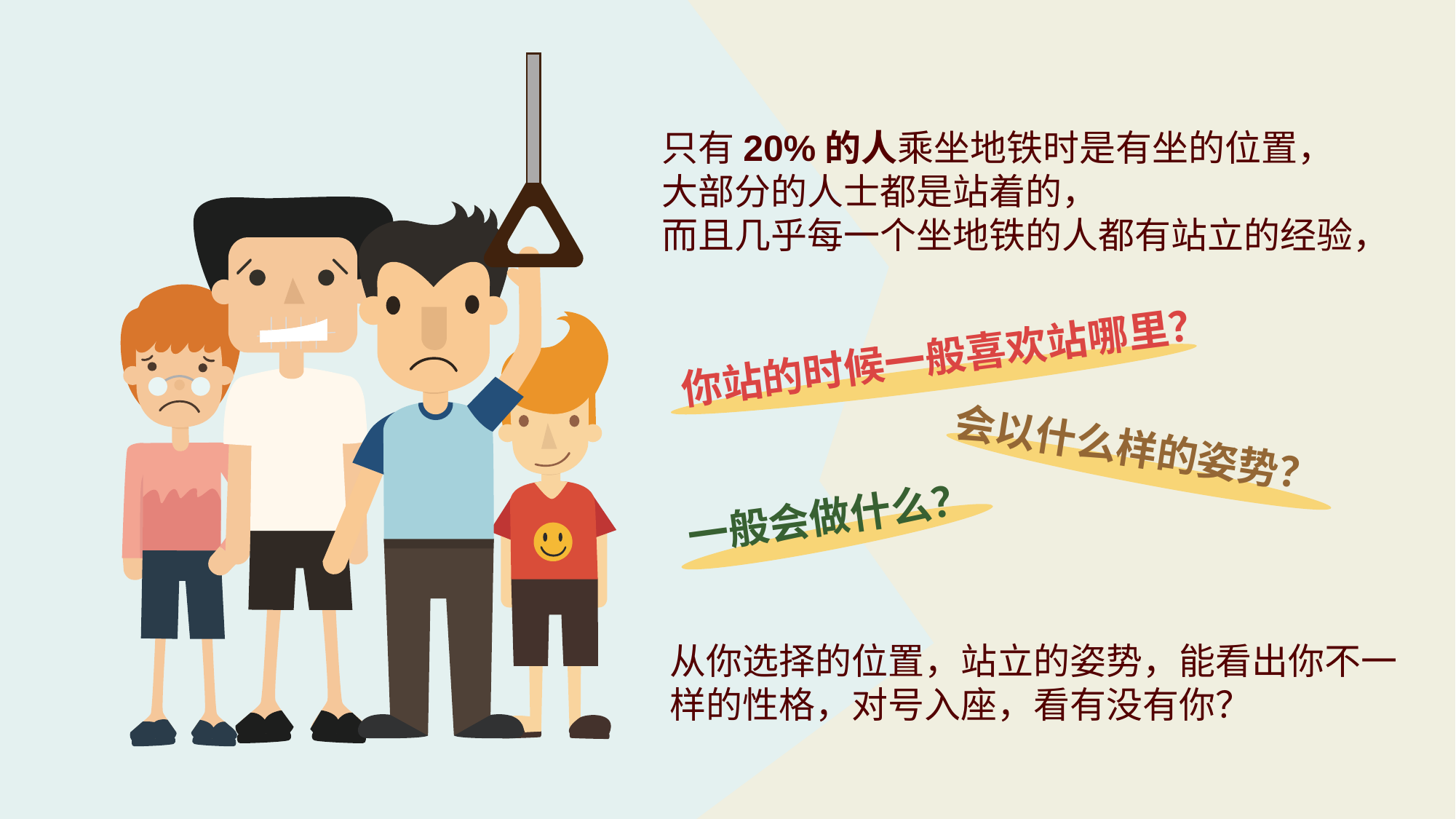

只有20%的人乘坐地铁时是有坐的位置，
大部分的人士都是站着的，
而且几乎每一个坐地铁的人都有站立的经验，
你站的时候一般喜欢站哪里？

会以什么样的姿势？

一般会做什么？

从你选择的位置，站立的姿势，能看出你不一样的性格，对号入座，看有没有你？